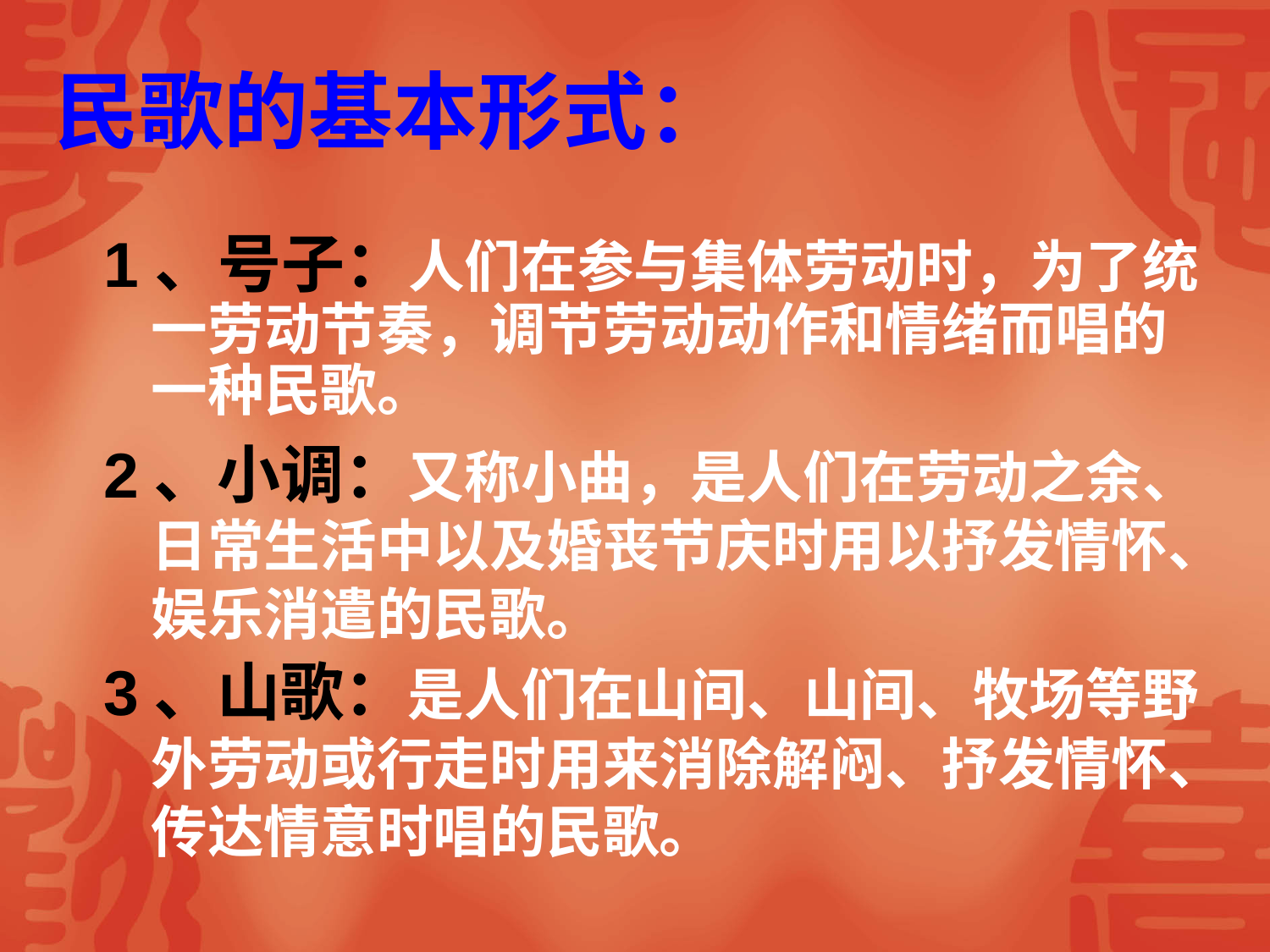

# 民歌的基本形式：
1、号子：人们在参与集体劳动时，为了统一劳动节奏，调节劳动动作和情绪而唱的一种民歌。
2、小调：又称小曲，是人们在劳动之余、日常生活中以及婚丧节庆时用以抒发情怀、娱乐消遣的民歌。
3、山歌：是人们在山间、山间、牧场等野外劳动或行走时用来消除解闷、抒发情怀、传达情意时唱的民歌。